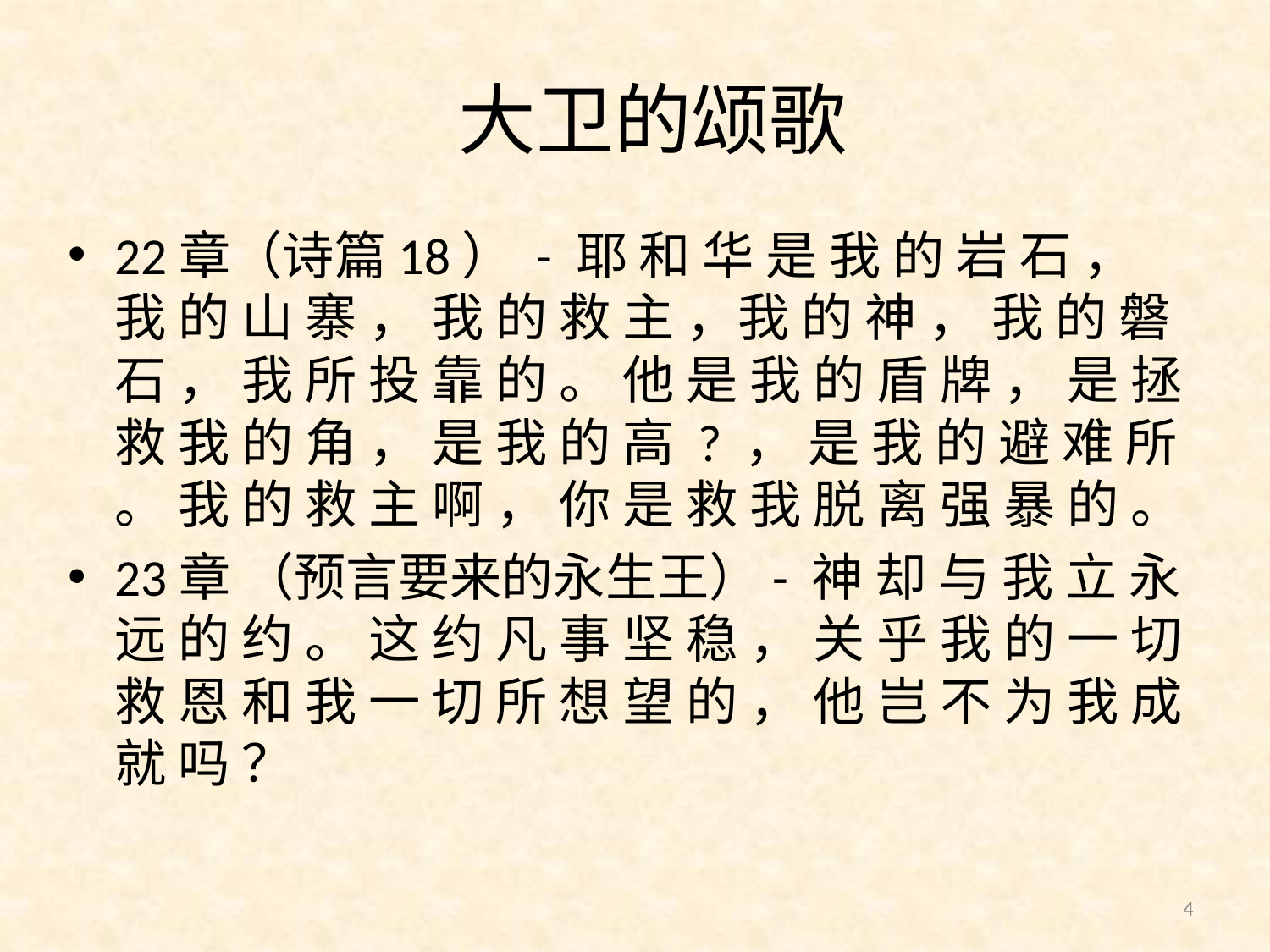

# 大卫的颂歌
22章（诗篇18） - 耶 和 华 是 我 的 岩 石 ， 我 的 山 寨 ， 我 的 救 主 ，我 的 神 ， 我 的 磐 石 ， 我 所 投 靠 的 。 他 是 我 的 盾 牌 ， 是 拯 救 我 的 角 ， 是 我 的 高 ? ， 是 我 的 避 难 所 。 我 的 救 主 啊 ， 你 是 救 我 脱 离 强 暴 的 。
23章 （预言要来的永生王）- 神 却 与 我 立 永 远 的 约 。 这 约 凡 事 坚 稳 ， 关 乎 我 的 一 切 救 恩 和 我 一 切 所 想 望 的 ， 他 岂 不 为 我 成 就 吗 ？
4